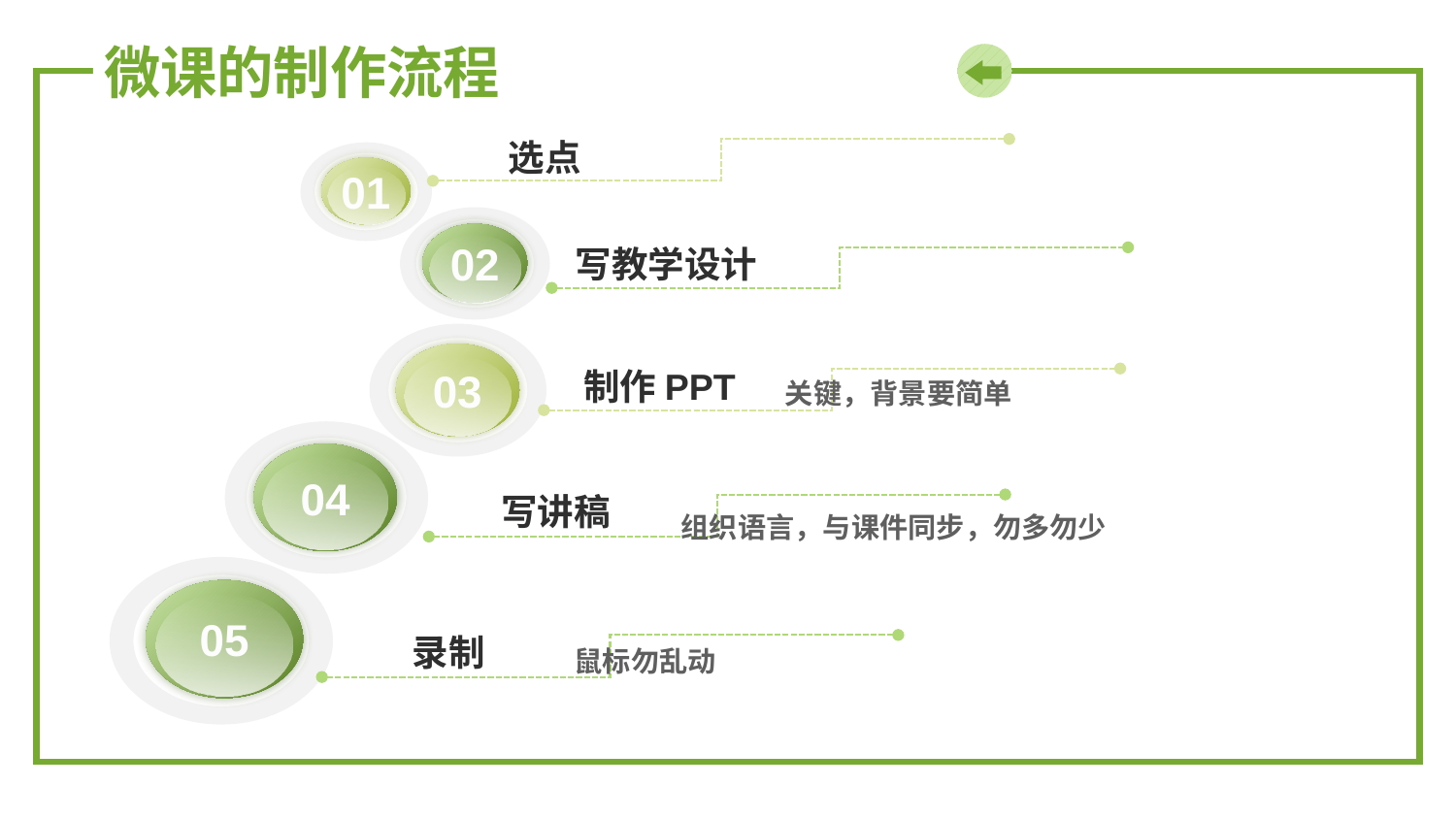

# 微课的制作流程
选点

01

02

写教学设计

03

制作PPT
关键，背景要简单

04

写讲稿
组织语言，与课件同步，勿多勿少

05

录制
鼠标勿乱动